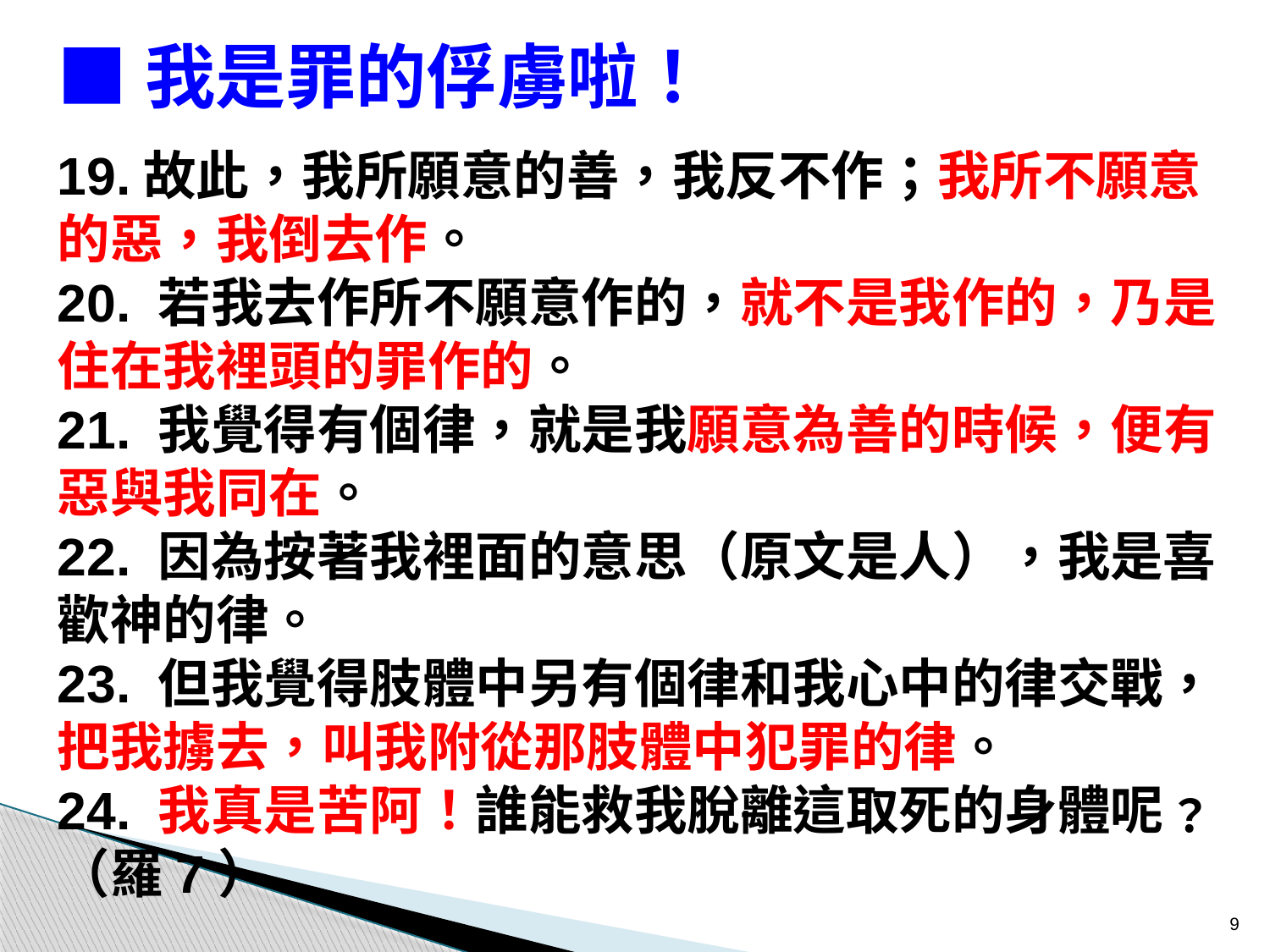

■我是罪的俘虜啦！
19.故此，我所願意的善，我反不作；我所不願意的惡，我倒去作。
20. 若我去作所不願意作的，就不是我作的，乃是住在我裡頭的罪作的。
21. 我覺得有個律，就是我願意為善的時候，便有惡與我同在。
22. 因為按著我裡面的意思（原文是人），我是喜歡神的律。
23. 但我覺得肢體中另有個律和我心中的律交戰，把我擄去，叫我附從那肢體中犯罪的律。
24. 我真是苦阿！誰能救我脫離這取死的身體呢﹖（羅7）
9